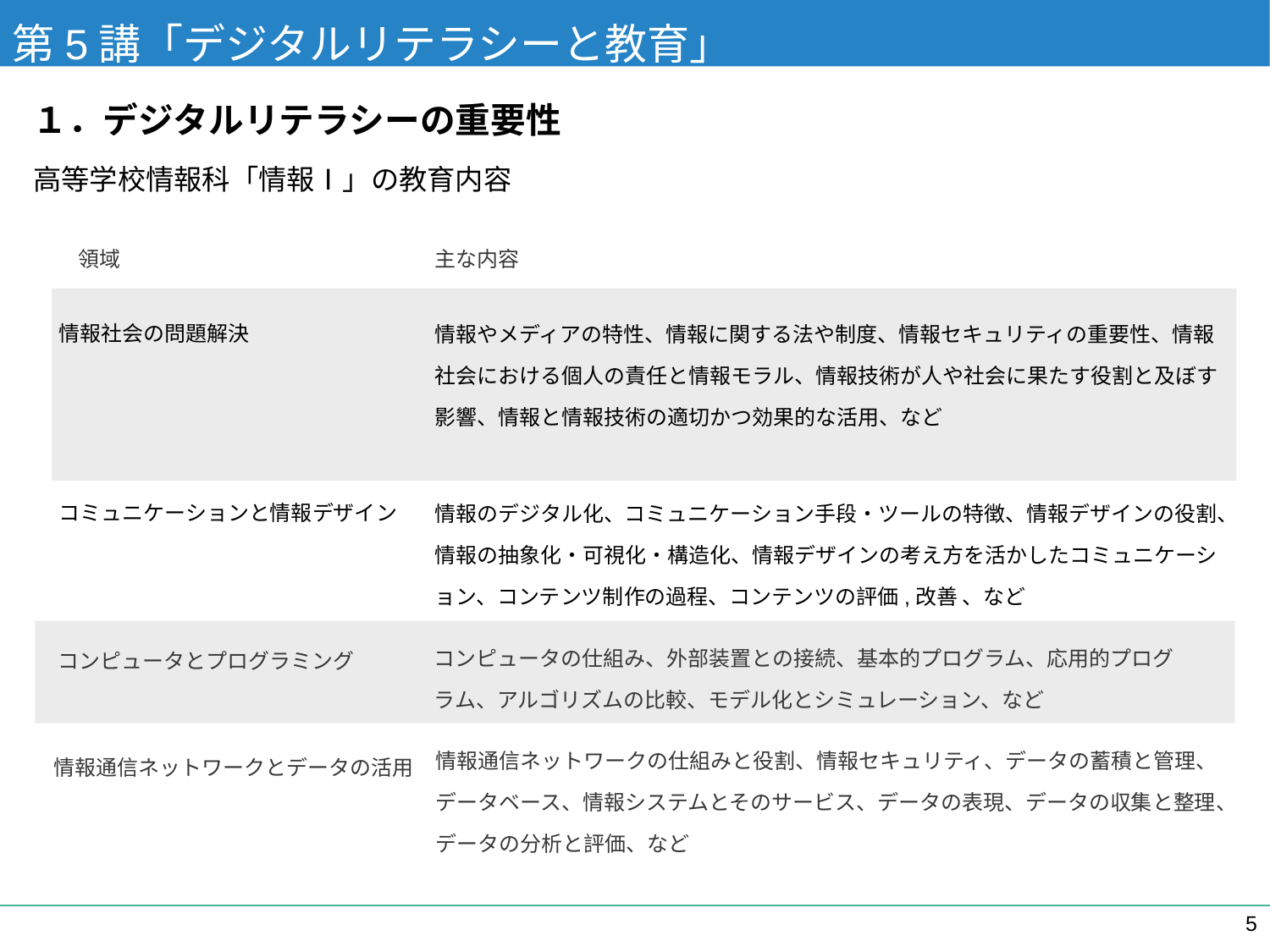

第5講「デジタルリテラシーと教育」
１．デジタルリテラシーの重要性
高等学校情報科「情報Ⅰ」の教育内容

領域
主な内容

情報社会の問題解決
情報やメディアの特性、情報に関する法や制度、情報セキュリティの重要性、情報社会における個人の責任と情報モラル、情報技術が人や社会に果たす役割と及ぼす影響、情報と情報技術の適切かつ効果的な活用、など
コミュニケーションと情報デザイン
情報のデジタル化、コミュニケーション手段・ツールの特徴、情報デザインの役割、情報の抽象化・可視化・構造化、情報デザインの考え方を活かしたコミュニケーション、コンテンツ制作の過程、コンテンツの評価,改善 、など

コンピュータの仕組み、外部装置との接続、基本的プログラム、応用的プログラム、アルゴリズムの比較、モデル化とシミュレーション、など
コンピュータとプログラミング
情報通信ネットワークの仕組みと役割、情報セキュリティ、データの蓄積と管理、データベース、情報システムとそのサービス、データの表現、データの収集と整理、データの分析と評価、など
情報通信ネットワークとデータの活用
5